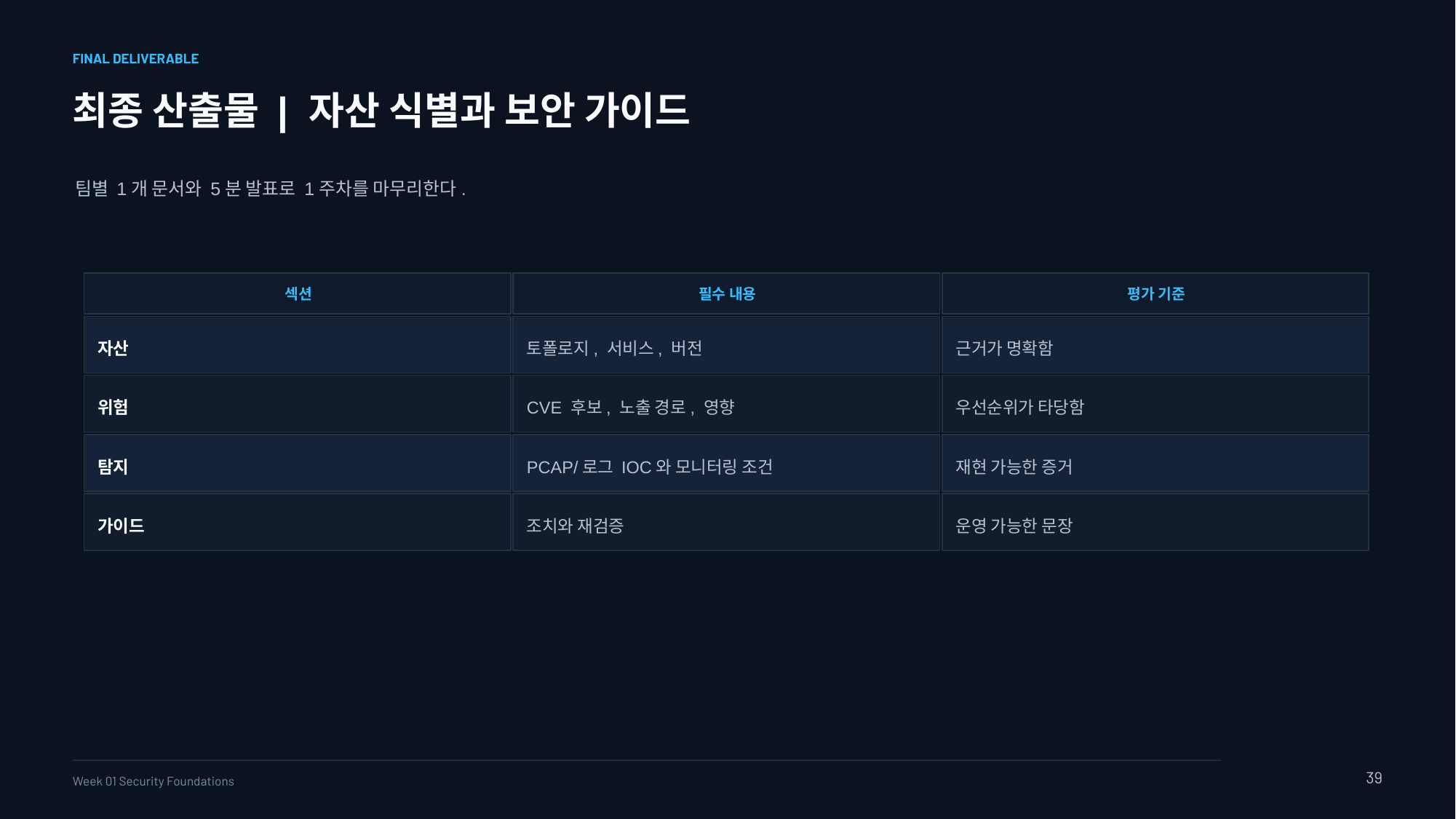

FINAL DELIVERABLE
최종 산출물 | 자산 식별과 보안 가이드
팀별 1개 문서와 5분 발표로 1주차를 마무리한다.

섹션
필수 내용
평가 기준

자산
토폴로지, 서비스, 버전
근거가 명확함

위험
CVE 후보, 노출 경로, 영향
우선순위가 타당함

탐지
PCAP/로그 IOC와 모니터링 조건
재현 가능한 증거

가이드
조치와 재검증
운영 가능한 문장

39
Week 01 Security Foundations